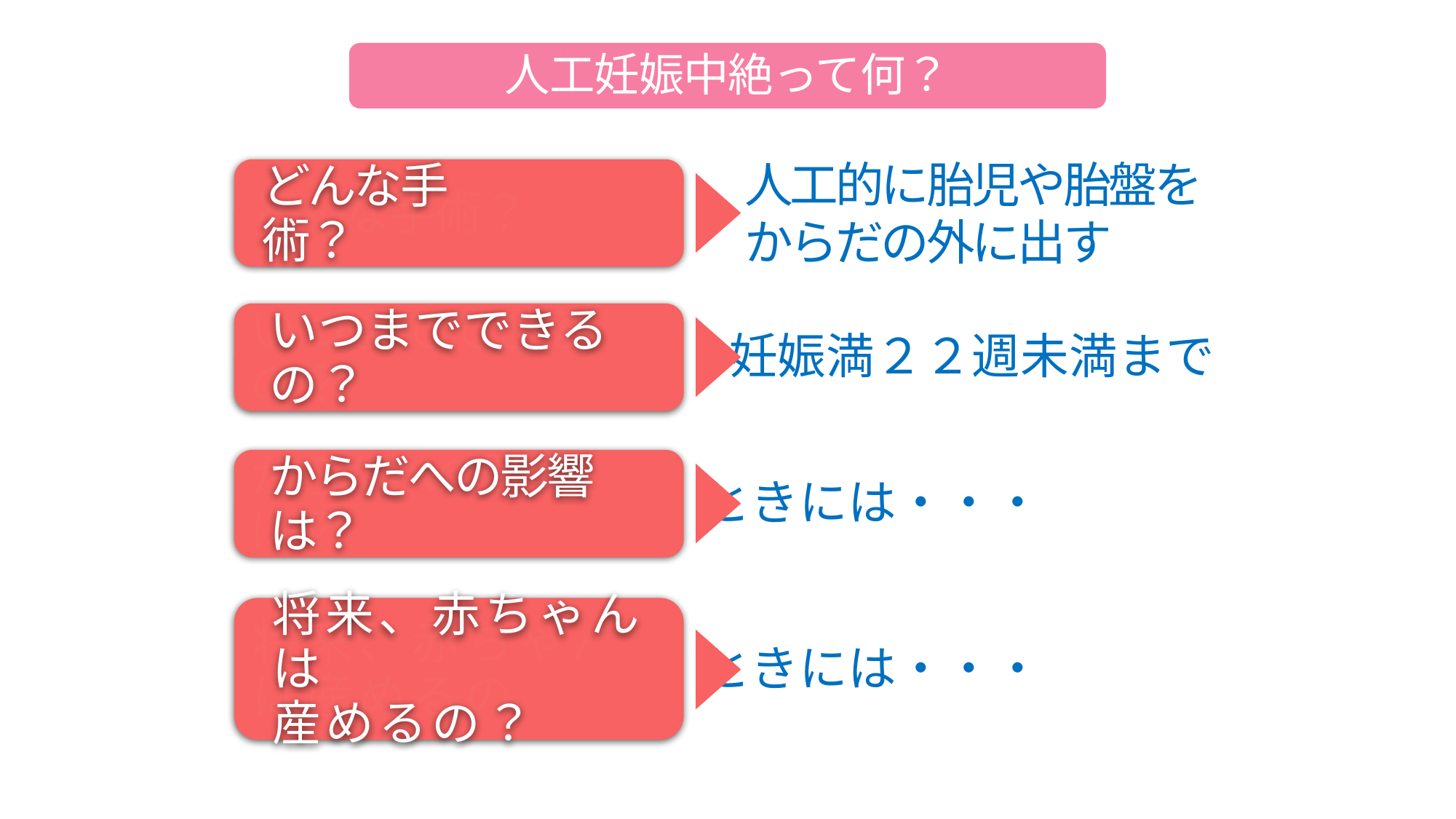

人工妊娠中絶って何？
人工的に胎児や胎盤を
からだの外に出す
どんな手術？
どんな手術？

いつまでできるの？
いつまでできるの？
妊娠満２２週未満まで

からだへの影響は？
からだへの影響は？
ときには・・・

将来、赤ちゃんは産めるの？
将来、赤ちゃんは
産めるの？
ときには・・・